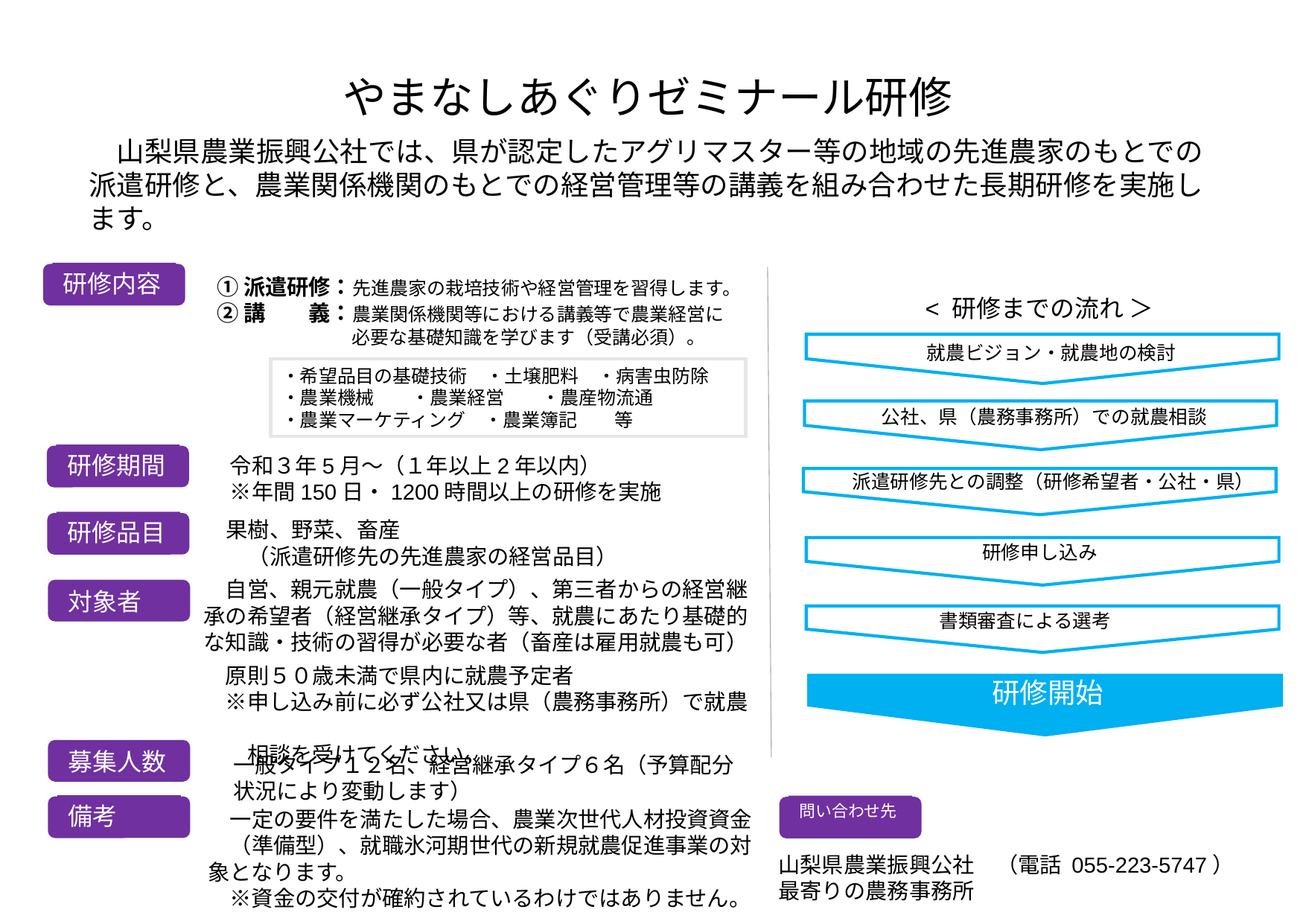

やまなしあぐりゼミナール研修
　山梨県農業振興公社では、県が認定したアグリマスター等の地域の先進農家のもとでの
派遣研修と、農業関係機関のもとでの経営管理等の講義を組み合わせた長期研修を実施します。
　① 派遣研修：先進農家の栽培技術や経営管理を習得します。
　② 講　　義：農業関係機関等における講義等で農業経営に
　　　　　　　　  必要な基礎知識を学びます（受講必須）。
研修内容

< 研修までの流れ ＞

就農ビジョン・就農地の検討
・希望品目の基礎技術　・土壌肥料　・病害虫防除
・農業機械　　・農業経営　　・農産物流通
・農業マーケティング　・農業簿記　　等

公社、県（農務事務所）での就農相談
研修期間

　令和３年5月～（１年以上2年以内）
　※年間150日・1200時間以上の研修を実施

派遣研修先との調整（研修希望者・公社・県）

果樹、野菜、畜産
　（派遣研修先の先進農家の経営品目）
研修品目

研修申し込み
　自営、親元就農（一般タイプ）、第三者からの経営継承の希望者（経営継承タイプ）等、就農にあたり基礎的な知識・技術の習得が必要な者（畜産は雇用就農も可）

　原則５０歳未満で県内に就農予定者
　※申し込み前に必ず公社又は県（農務事務所）で就農
　　相談を受けてください。

対象者
書類審査による選考
研修開始

募集人数
一般タイプ１２名、経営継承タイプ６名（予算配分状況により変動します）
備考

問い合わせ先

　一定の要件を満たした場合、農業次世代人材投資資金
　（準備型）、就職氷河期世代の新規就農促進事業の対象となります。
　※資金の交付が確約されているわけではありません。

山梨県農業振興公社　（電話 055-223-5747）
最寄りの農務事務所